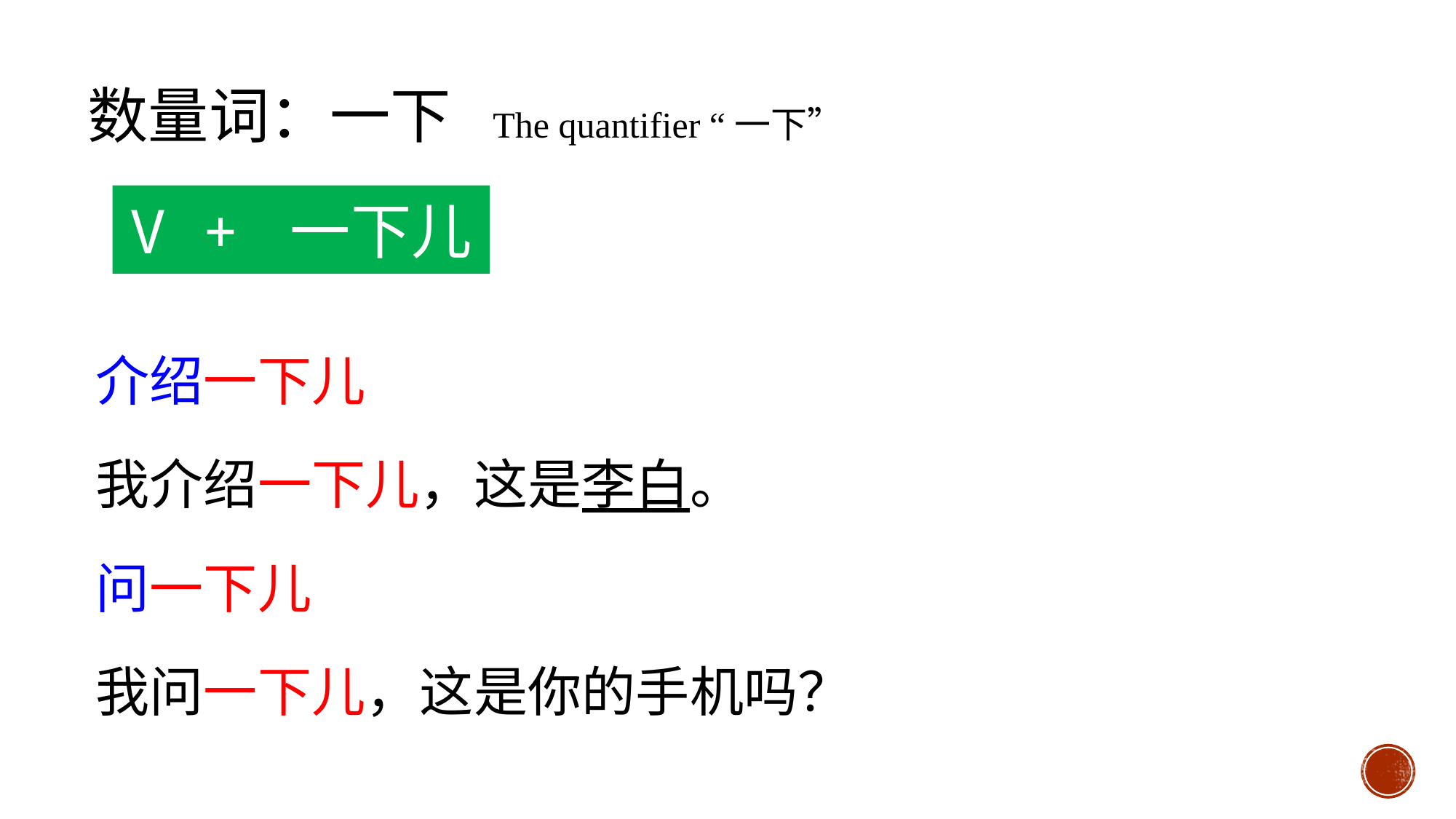

数量词：一下  The quantifier “一下”
V + 一下儿
介绍一下儿
我介绍一下儿，这是李白。
问一下儿
我问一下儿，这是你的手机吗？